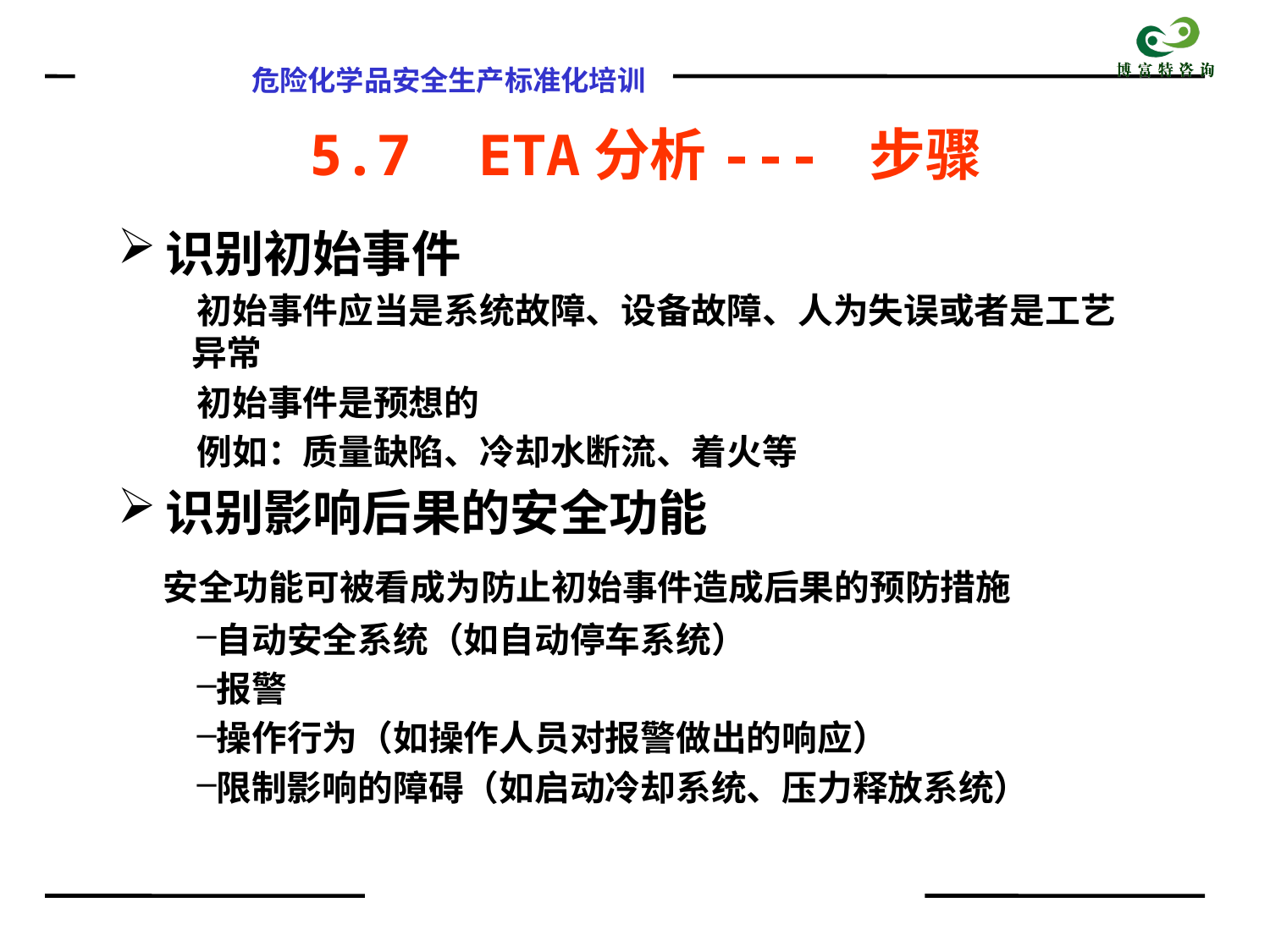

5.7  ETA分析--- 步骤
识别初始事件
初始事件应当是系统故障、设备故障、人为失误或者是工艺异常
初始事件是预想的
例如：质量缺陷、冷却水断流、着火等
识别影响后果的安全功能
   安全功能可被看成为防止初始事件造成后果的预防措施
自动安全系统（如自动停车系统）
报警
操作行为（如操作人员对报警做出的响应）
限制影响的障碍（如启动冷却系统、压力释放系统）